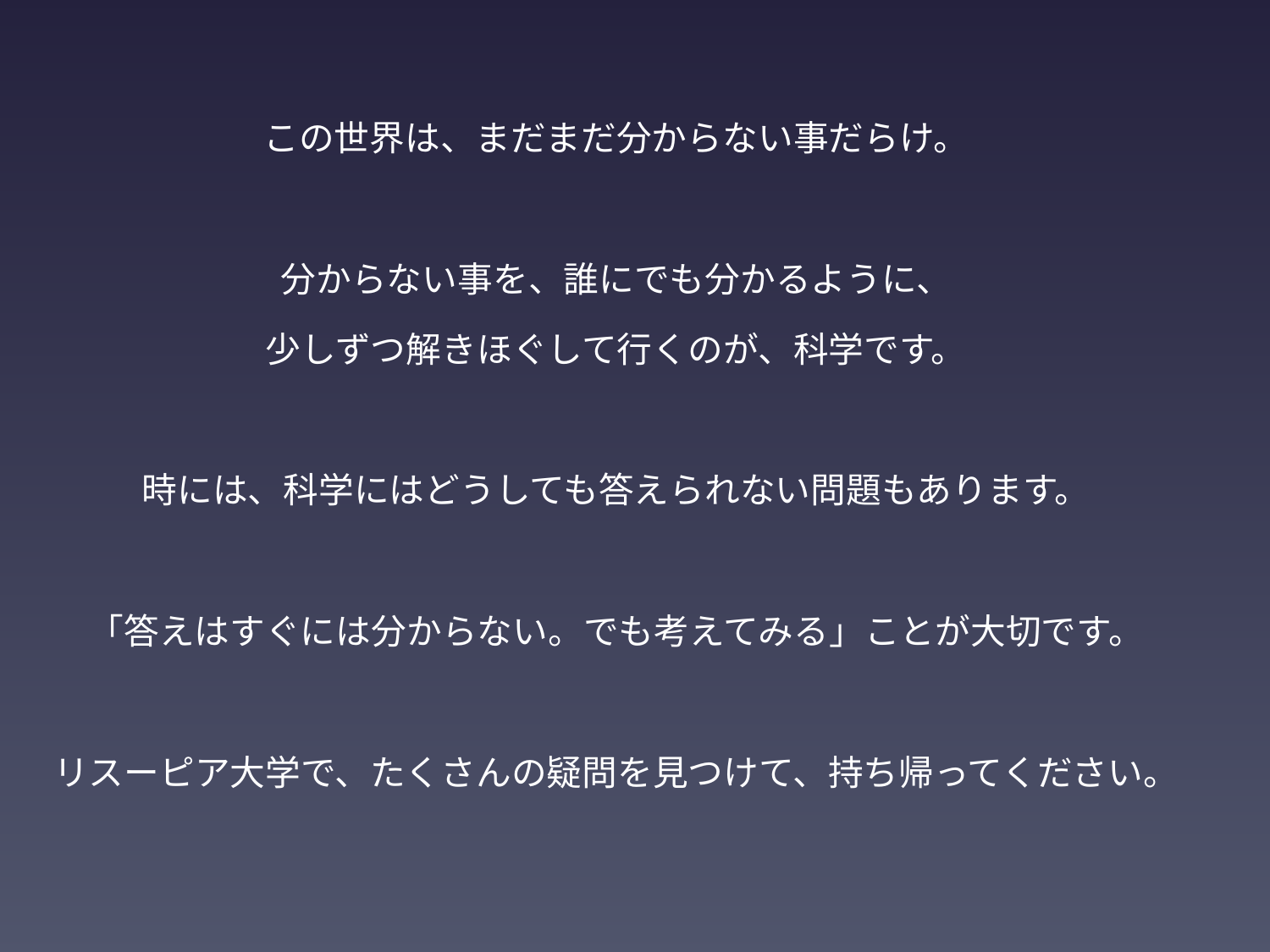

この世界は、まだまだ分からない事だらけ。

分からない事を、誰にでも分かるように、
少しずつ解きほぐして行くのが、科学です。

時には、科学にはどうしても答えられない問題もあります。

「答えはすぐには分からない。でも考えてみる」ことが大切です。

リスーピア大学で、たくさんの疑問を見つけて、持ち帰ってください。